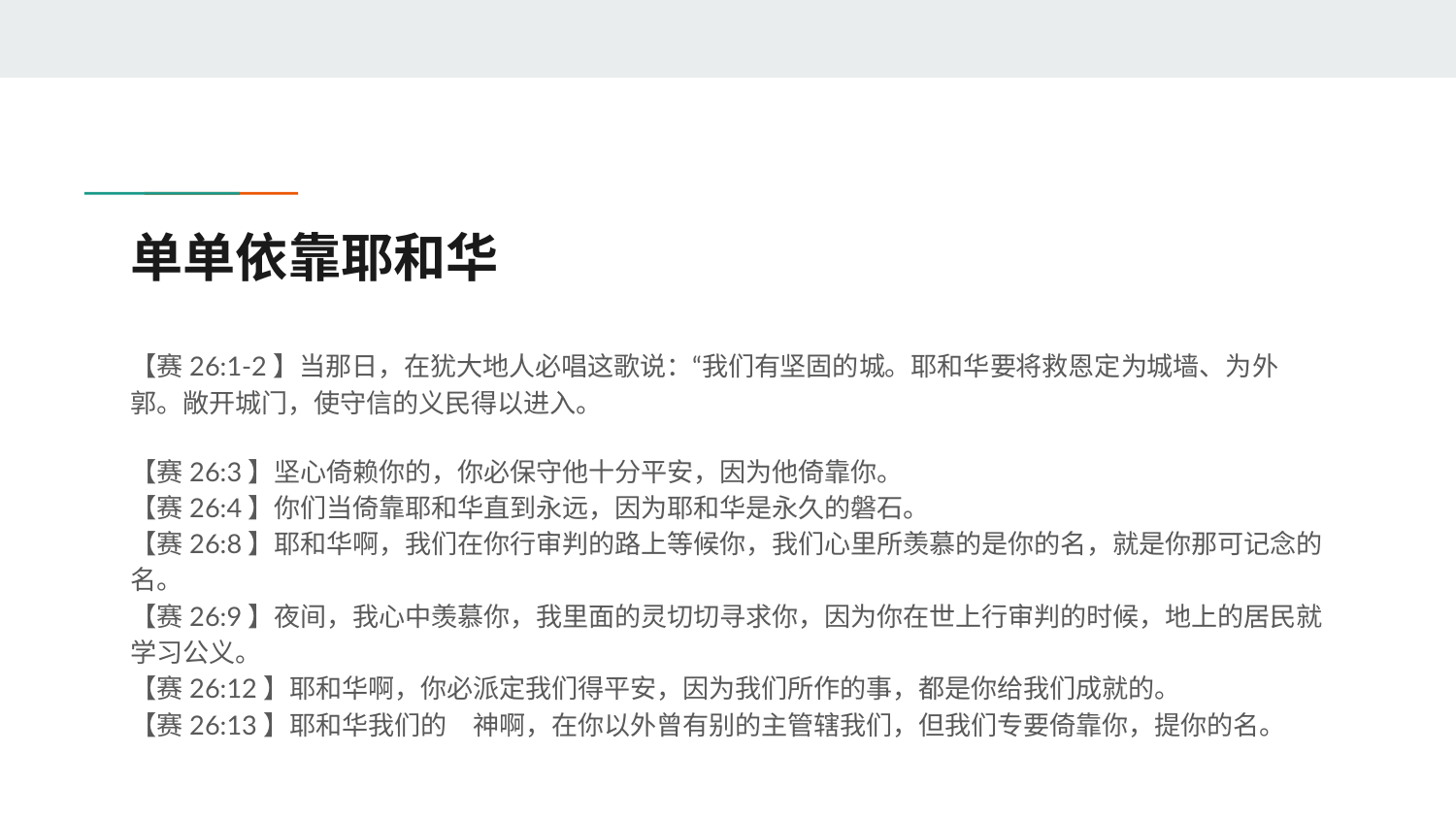

# 单单依靠耶和华
【赛26:1-2】当那日，在犹大地人必唱这歌说：“我们有坚固的城。耶和华要将救恩定为城墙、为外郭。敞开城门，使守信的义民得以进入。
【赛26:3】坚心倚赖你的，你必保守他十分平安，因为他倚靠你。
【赛26:4】你们当倚靠耶和华直到永远，因为耶和华是永久的磐石。
【赛26:8】耶和华啊，我们在你行审判的路上等候你，我们心里所羡慕的是你的名，就是你那可记念的名。
【赛26:9】夜间，我心中羡慕你，我里面的灵切切寻求你，因为你在世上行审判的时候，地上的居民就学习公义。
【赛26:12】耶和华啊，你必派定我们得平安，因为我们所作的事，都是你给我们成就的。
【赛26:13】耶和华我们的　神啊，在你以外曾有别的主管辖我们，但我们专要倚靠你，提你的名。